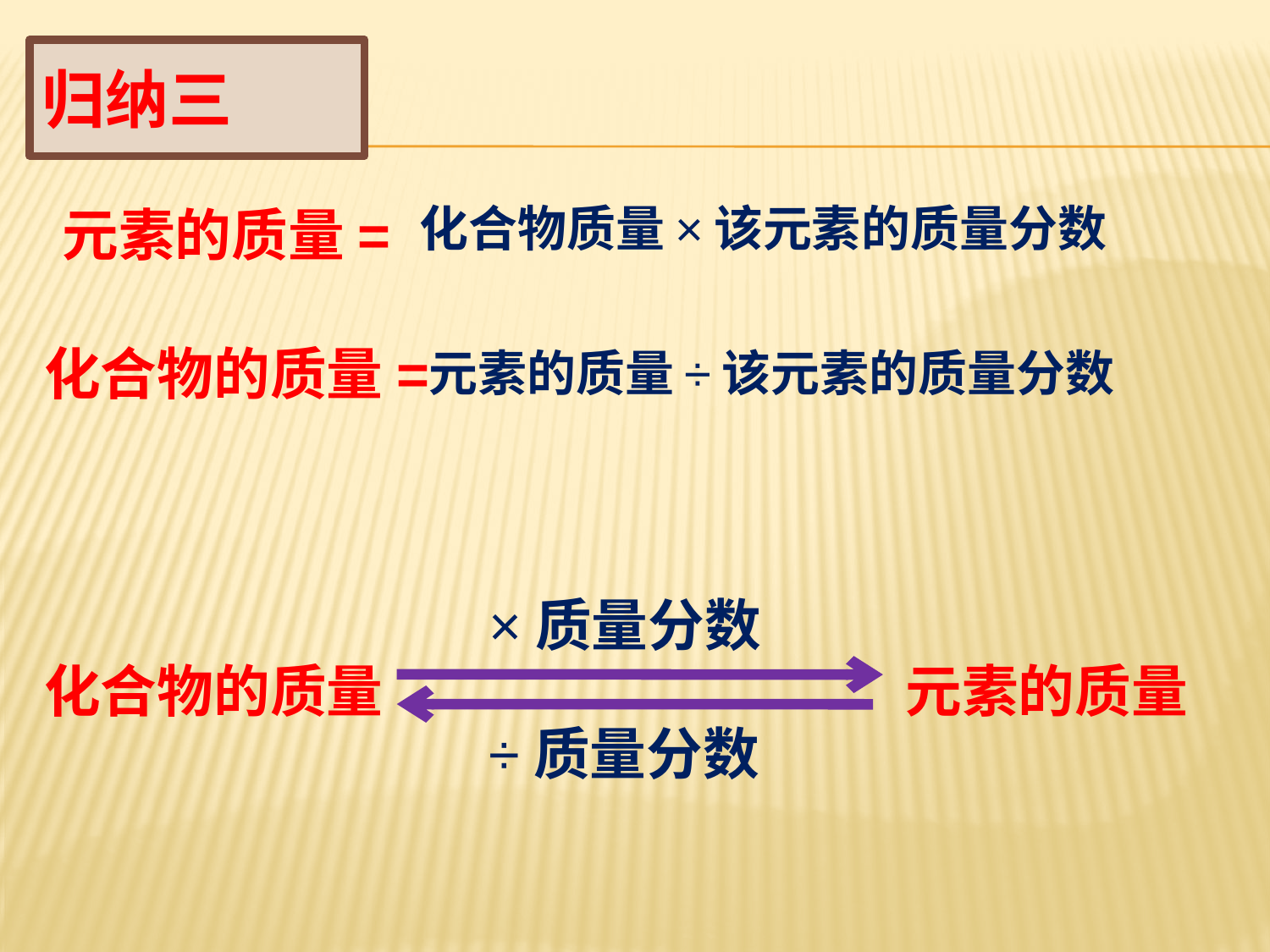

归纳三
元素的质量=
# 化合物质量×该元素的质量分数
化合物的质量=
元素的质量÷该元素的质量分数
×质量分数
化合物的质量
元素的质量
÷质量分数